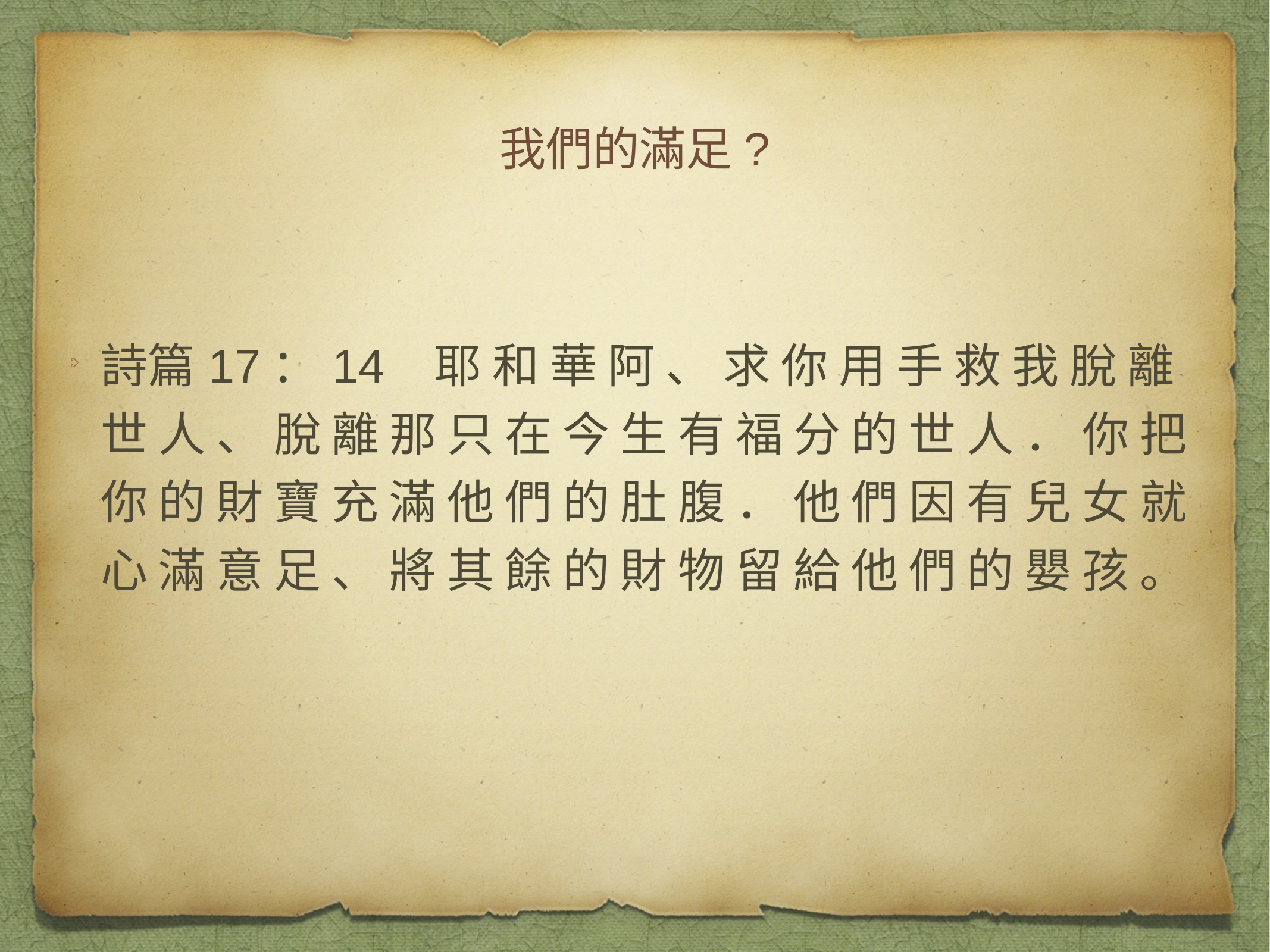

我們的滿足?
詩篇17：14   耶 和 華 阿 、 求 你 用 手 救 我 脫 離 世 人 、 脫 離 那 只 在 今 生 有 福 分 的 世 人 ． 你 把 你 的 財 寶 充 滿 他 們 的 肚 腹 ． 他 們 因 有 兒 女 就 心 滿 意 足 、 將 其 餘 的 財 物 留 給 他 們 的 嬰 孩 。